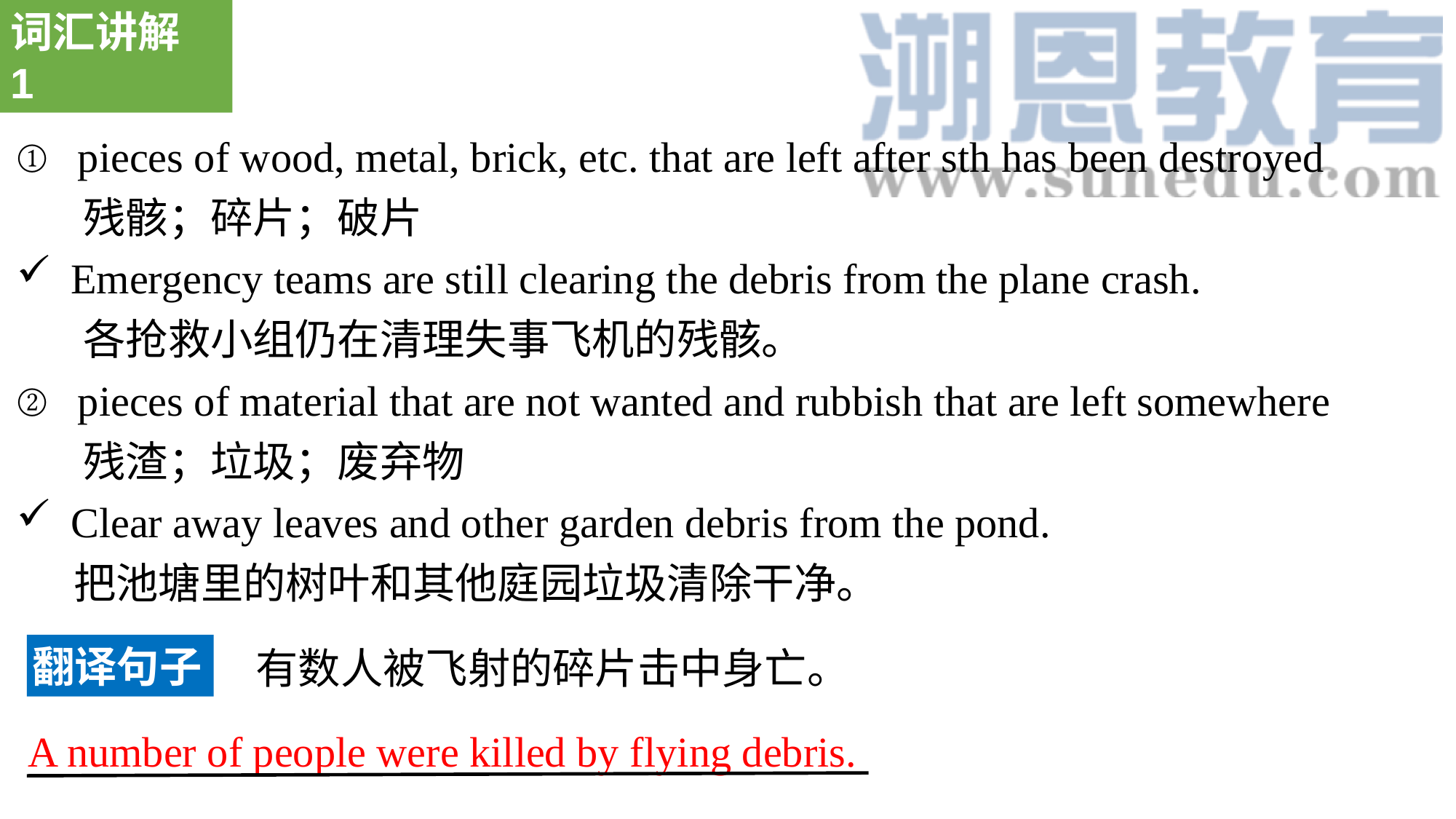

词汇讲解 1
1. debris:
pieces of wood, metal, brick, etc. that are left after sth has been destroyed
      残骸；碎片；破片
Emergency teams are still clearing the debris from the plane crash.
      各抢救小组仍在清理失事飞机的残骸。
pieces of material that are not wanted and rubbish that are left somewhere
      残渣；垃圾；废弃物
Clear away leaves and other garden debris from the pond.
     把池塘里的树叶和其他庭园垃圾清除干净。

翻译句子
有数人被飞射的碎片击中身亡。
A number of people were killed by flying debris.